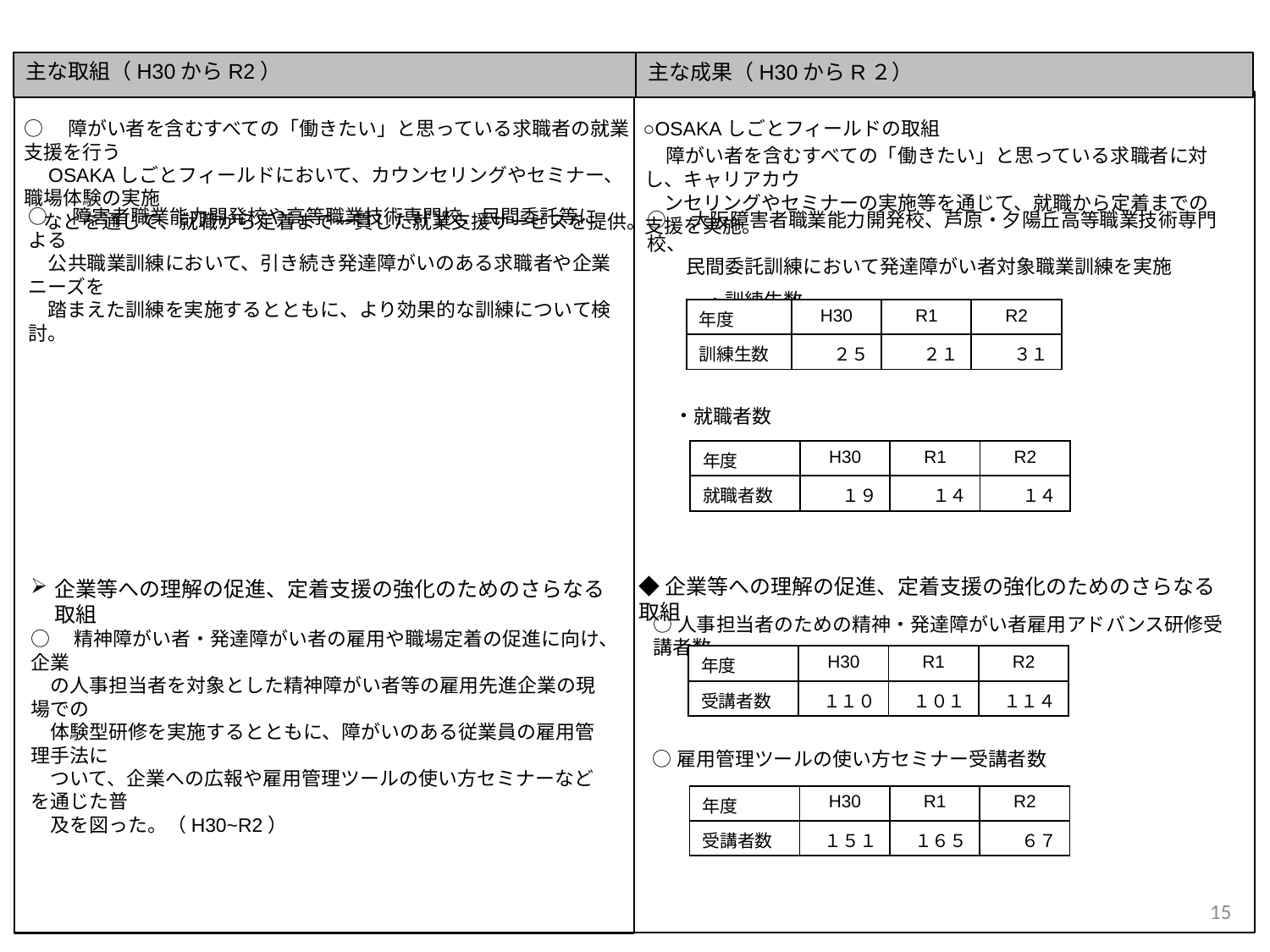

主な取組（H30からR2）
主な成果（H30からR２）

○OSAKAしごとフィールドの取組
○　障がい者を含むすべての「働きたい」と思っている求職者の就業支援を行う
　OSAKAしごとフィールドにおいて、カウンセリングやセミナー、職場体験の実施
　などを通じて、就職から定着まで一貫した就業支援サービスを提供。
　障がい者を含むすべての「働きたい」と思っている求職者に対し、キャリアカウ
　ンセリングやセミナーの実施等を通じて、就職から定着までの支援を実施。
○　障害者職業能力開発校や高等職業技術専門校、民間委託等による
　公共職業訓練において、引き続き発達障がいのある求職者や企業ニーズを
　踏まえた訓練を実施するとともに、より効果的な訓練について検討。
○　大阪障害者職業能力開発校、芦原・夕陽丘高等職業技術専門校、
　　民間委託訓練において発達障がい者対象職業訓練を実施
　　　・訓練生数

| 年度 | H30 | R1 | R2 |
| --- | --- | --- | --- |
| 訓練生数 | ２５ | ２１ | ３１ |

・就職者数
| 年度 | H30 | R1 | R2 |
| --- | --- | --- | --- |
| 就職者数 | １９ | １４ | １４ |

◆企業等への理解の促進、定着支援の強化のためのさらなる取組
企業等への理解の促進、定着支援の強化のためのさらなる取組
○　精神障がい者・発達障がい者の雇用や職場定着の促進に向け、企業
　の人事担当者を対象とした精神障がい者等の雇用先進企業の現場での
　体験型研修を実施するとともに、障がいのある従業員の雇用管理手法に
　ついて、企業への広報や雇用管理ツールの使い方セミナーなどを通じた普
　及を図った。（H30~R2）
○人事担当者のための精神・発達障がい者雇用アドバンス研修受講者数
| 年度 | H30 | R1 | R2 |
| --- | --- | --- | --- |
| 受講者数 | １１０ | １０１ | １１４ |
○雇用管理ツールの使い方セミナー受講者数
| 年度 | H30 | R1 | R2 |
| --- | --- | --- | --- |
| 受講者数 | １５１ | １６５ | ６７ |

15